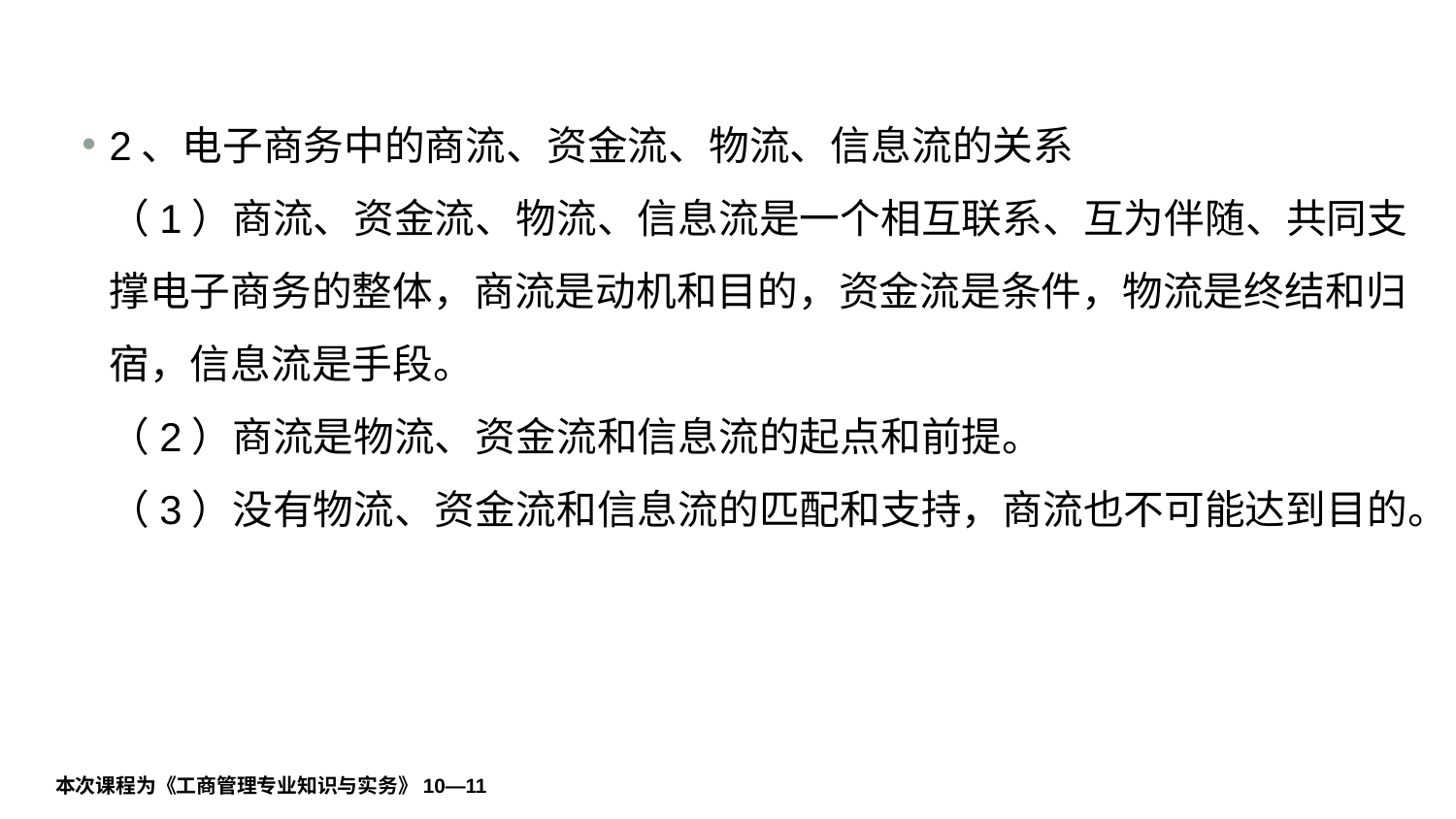

#
2、电子商务中的商流、资金流、物流、信息流的关系
（1）商流、资金流、物流、信息流是一个相互联系、互为伴随、共同支撑电子商务的整体，商流是动机和目的，资金流是条件，物流是终结和归宿，信息流是手段。                      
（2）商流是物流、资金流和信息流的起点和前提。
（3）没有物流、资金流和信息流的匹配和支持，商流也不可能达到目的。